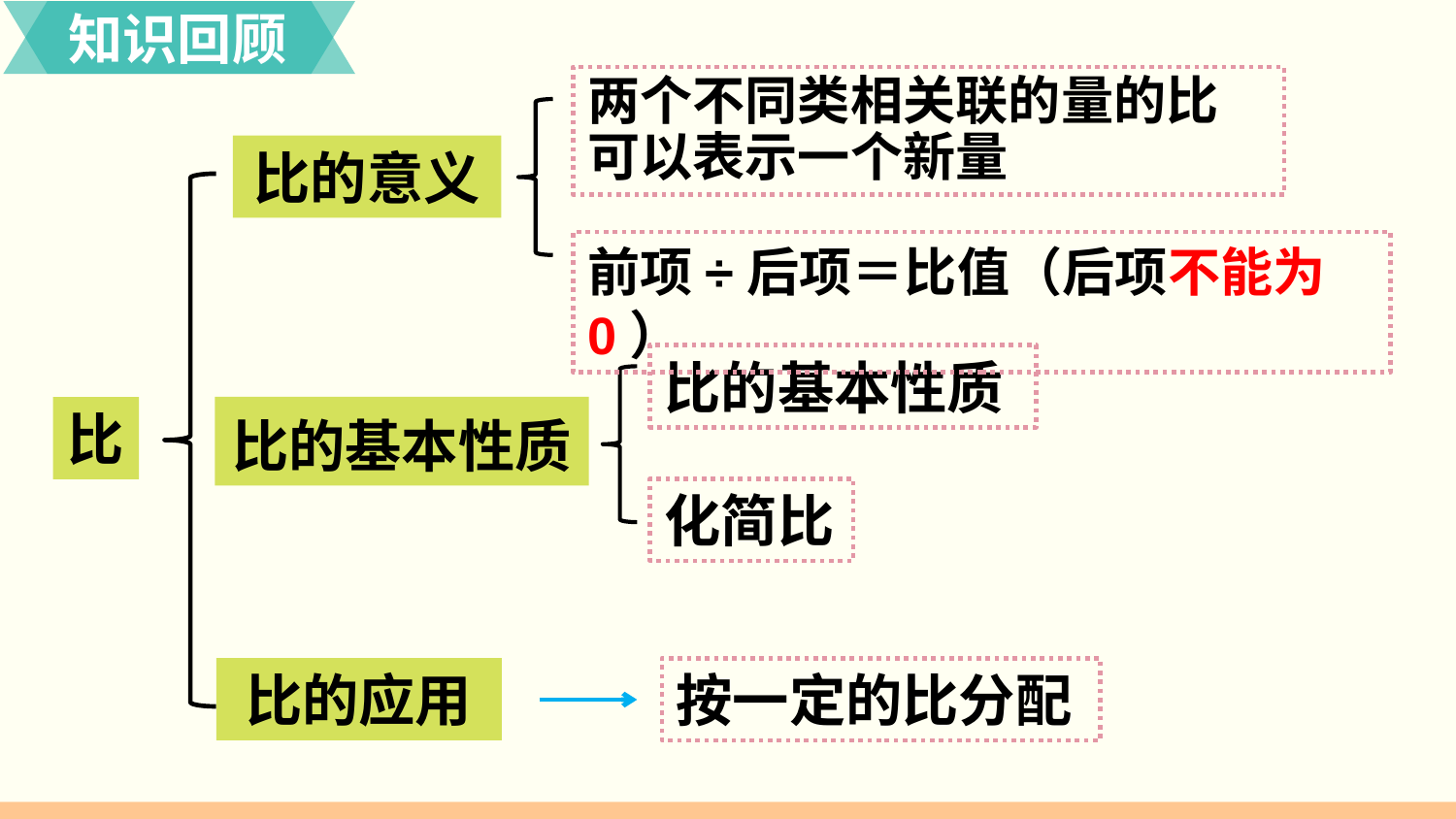

知识回顾

两个不同类相关联的量的比可以表示一个新量

比的意义

前项÷后项＝比值（后项不能为0）
比的基本性质

比的基本性质
比
化简比
比的应用
按一定的比分配